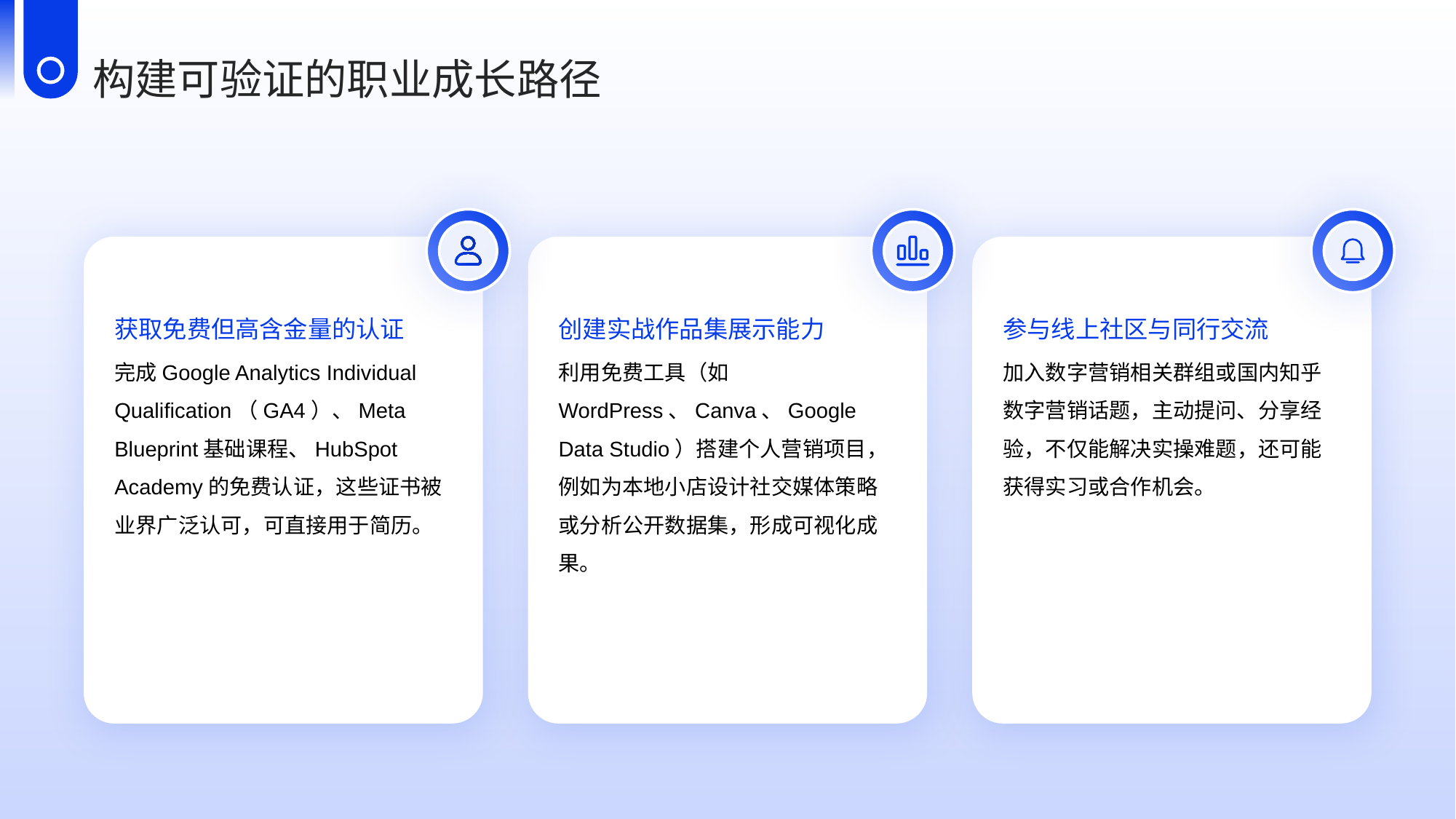

构建可验证的职业成长路径

获取免费但高含金量的认证
创建实战作品集展示能力
参与线上社区与同行交流
完成Google Analytics Individual Qualification（GA4）、Meta Blueprint基础课程、HubSpot Academy的免费认证，这些证书被业界广泛认可，可直接用于简历。
利用免费工具（如WordPress、Canva、Google Data Studio）搭建个人营销项目，例如为本地小店设计社交媒体策略或分析公开数据集，形成可视化成果。
加入数字营销相关群组或国内知乎数字营销话题，主动提问、分享经验，不仅能解决实操难题，还可能获得实习或合作机会。